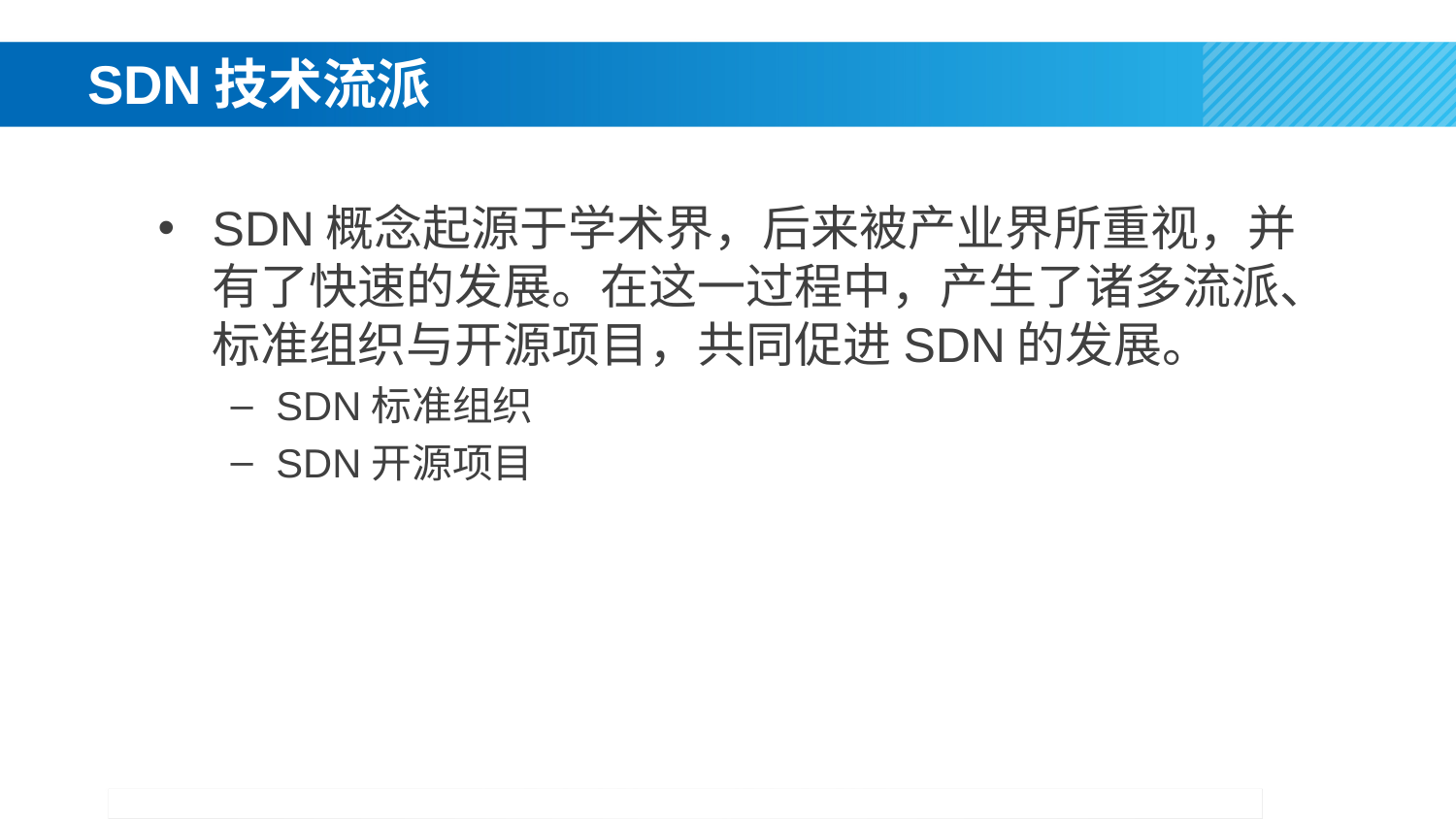

# SDN技术流派
SDN概念起源于学术界，后来被产业界所重视，并有了快速的发展。在这一过程中，产生了诸多流派、标准组织与开源项目，共同促进SDN的发展。
SDN标准组织
SDN开源项目